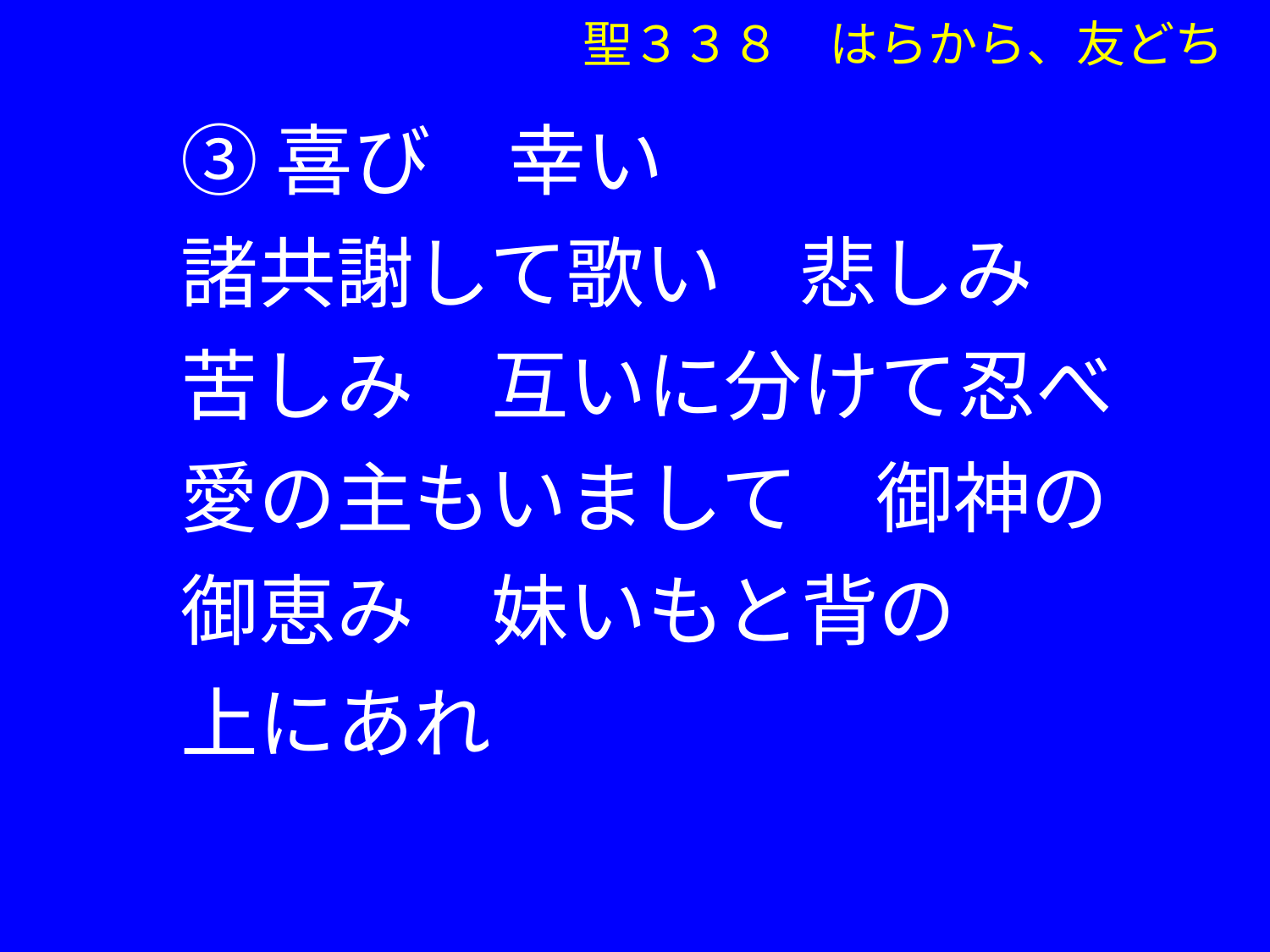

③ 喜び　幸い
　諸共謝して歌い　悲しみ
　苦しみ　互いに分けて忍べ
　愛の主もいまして　御神の
　御恵み　妹いもと背の
　上にあれ

聖３３８　はらから、友どち